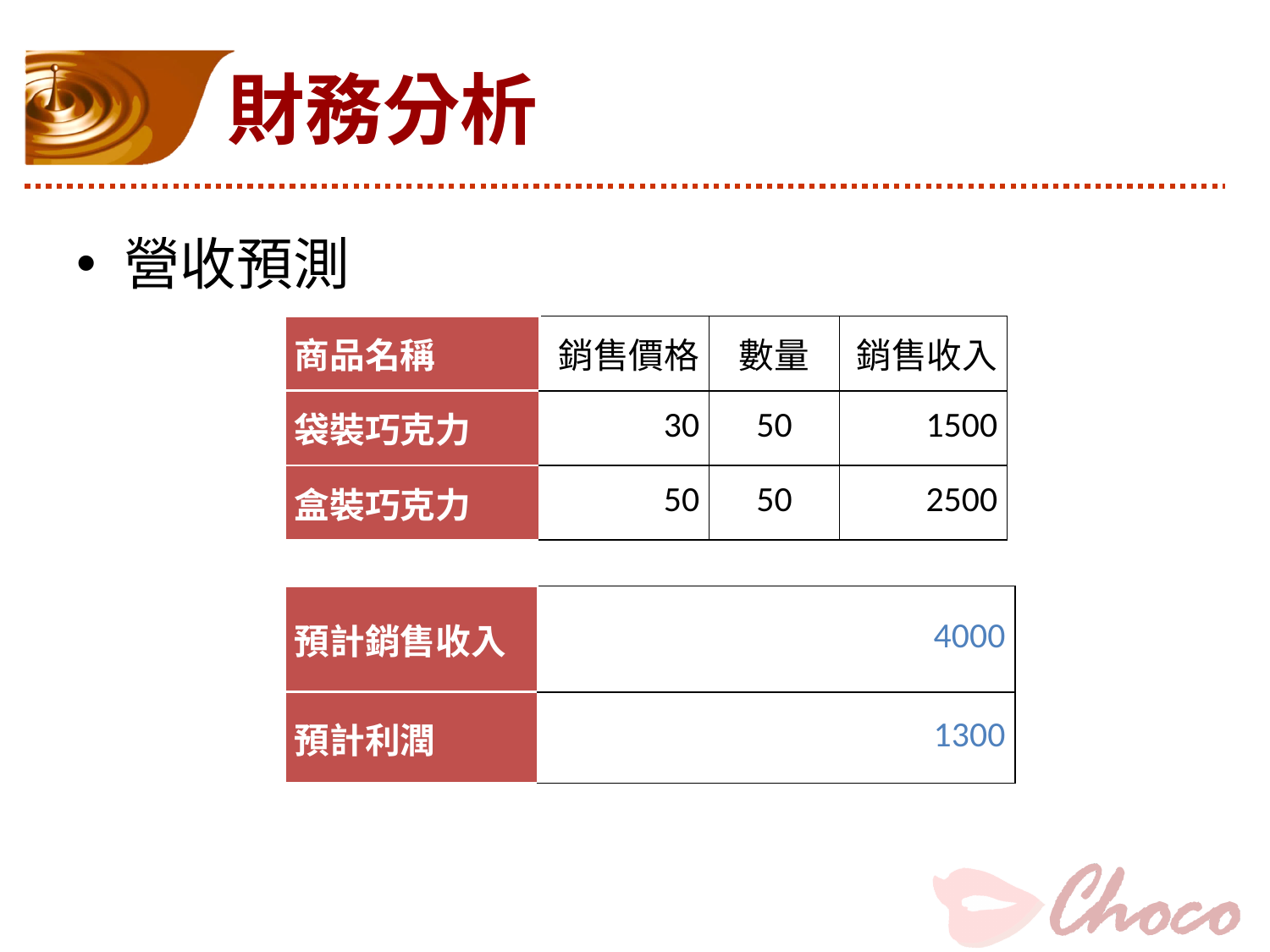

# 財務分析
營收預測

| 商品名稱 | 銷售價格 | 數量 | 銷售收入 |
| --- | --- | --- | --- |
| 袋裝巧克力 | 30 | 50 | 1500 |
| 盒裝巧克力 | 50 | 50 | 2500 |
| 預計銷售收入 | 4000 |
| --- | --- |
| 預計利潤 | 1300 |